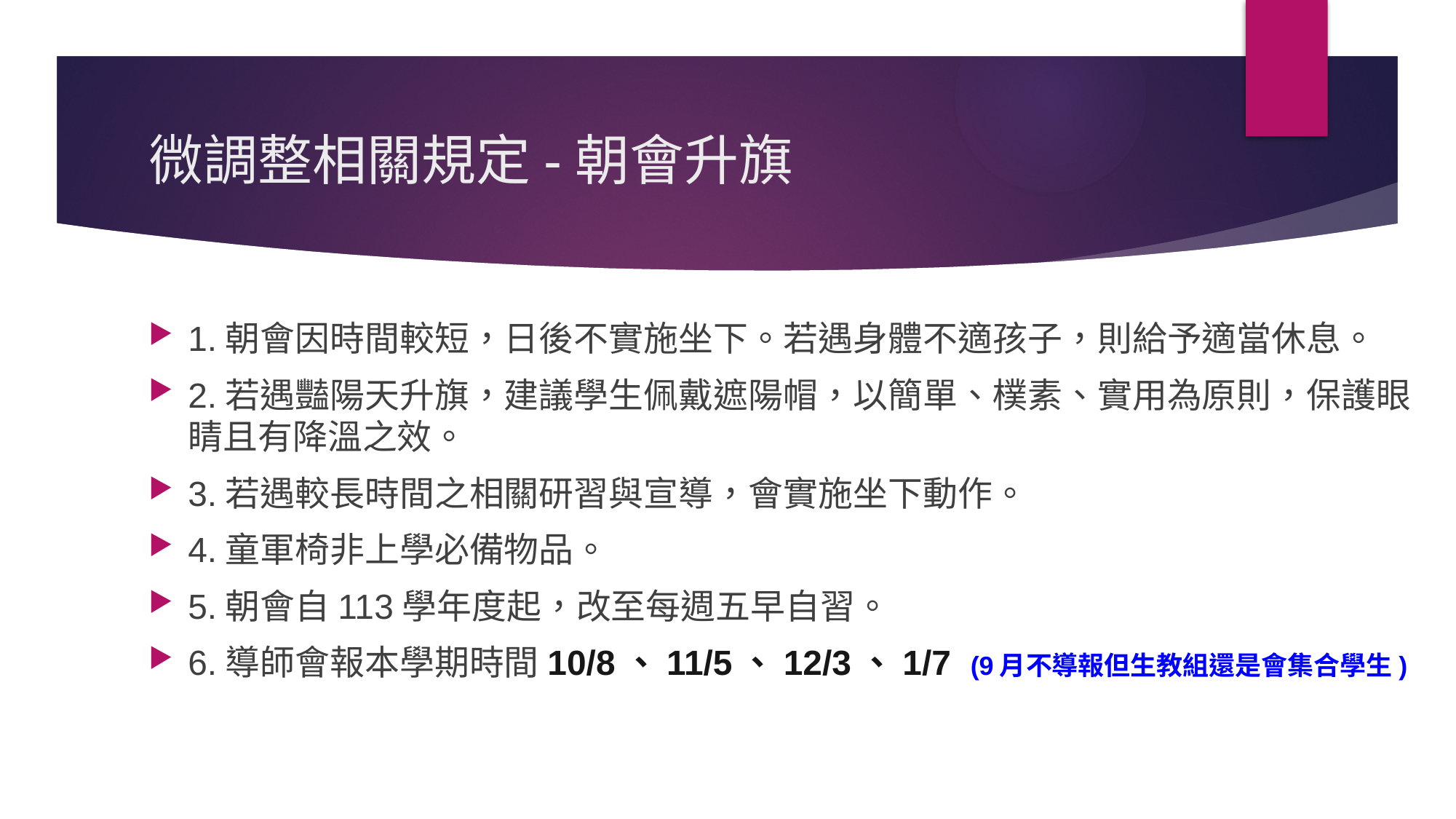

# 微調整相關規定-朝會升旗
1.朝會因時間較短，日後不實施坐下。若遇身體不適孩子，則給予適當休息。
2.若遇豔陽天升旗，建議學生佩戴遮陽帽，以簡單、樸素、實用為原則，保護眼睛且有降溫之效。
3.若遇較長時間之相關研習與宣導，會實施坐下動作。
4.童軍椅非上學必備物品。
5.朝會自113學年度起，改至每週五早自習。
6.導師會報本學期時間10/8、11/5、12/3、1/7  (9月不導報但生教組還是會集合學生)